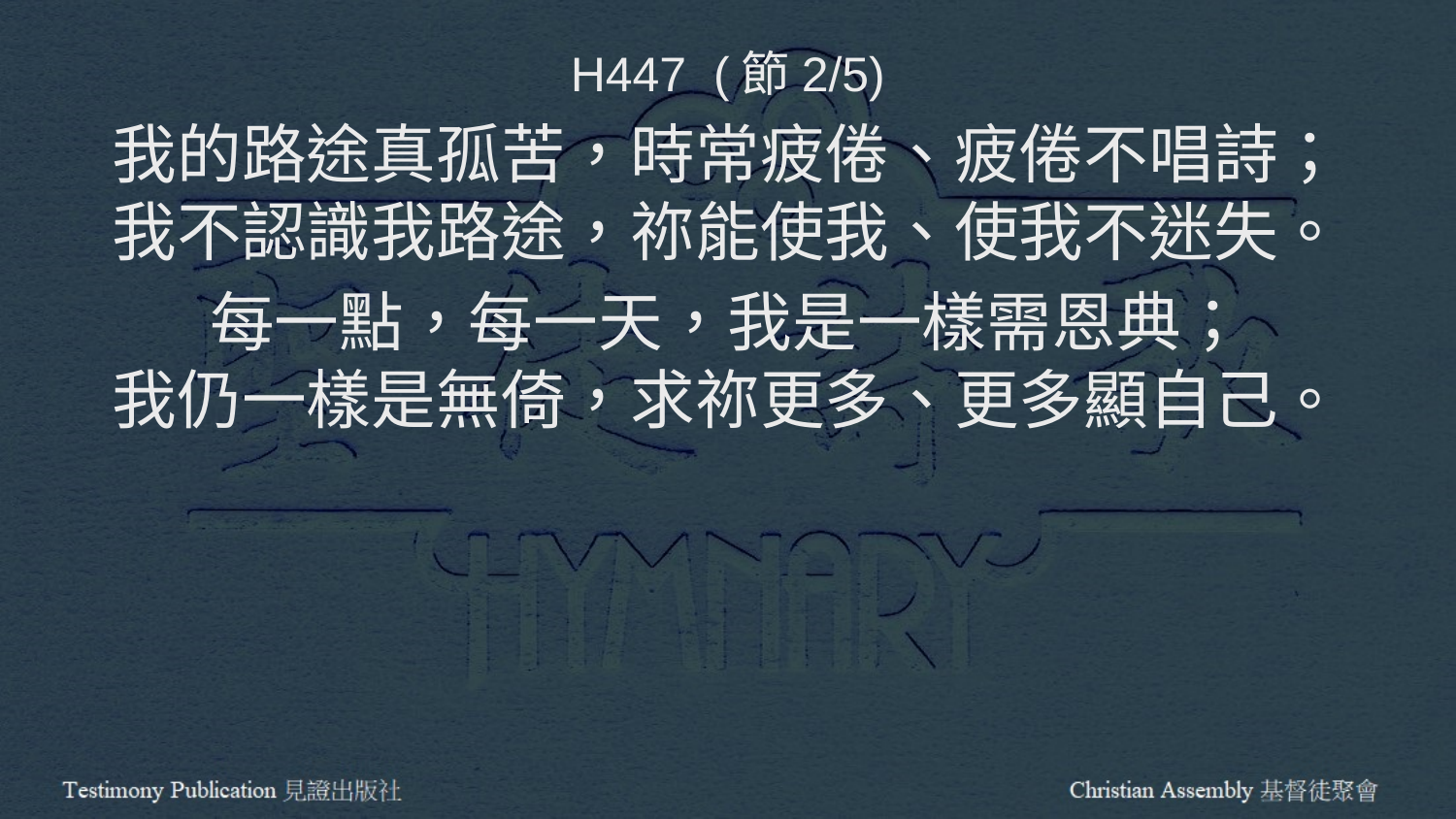

H447  (節2/5)
我的路途真孤苦，時常疲倦、疲倦不唱詩；
我不認識我路途，祢能使我、使我不迷失。
每一點，每一天，我是一樣需恩典；
我仍一樣是無倚，求祢更多、更多顯自己。